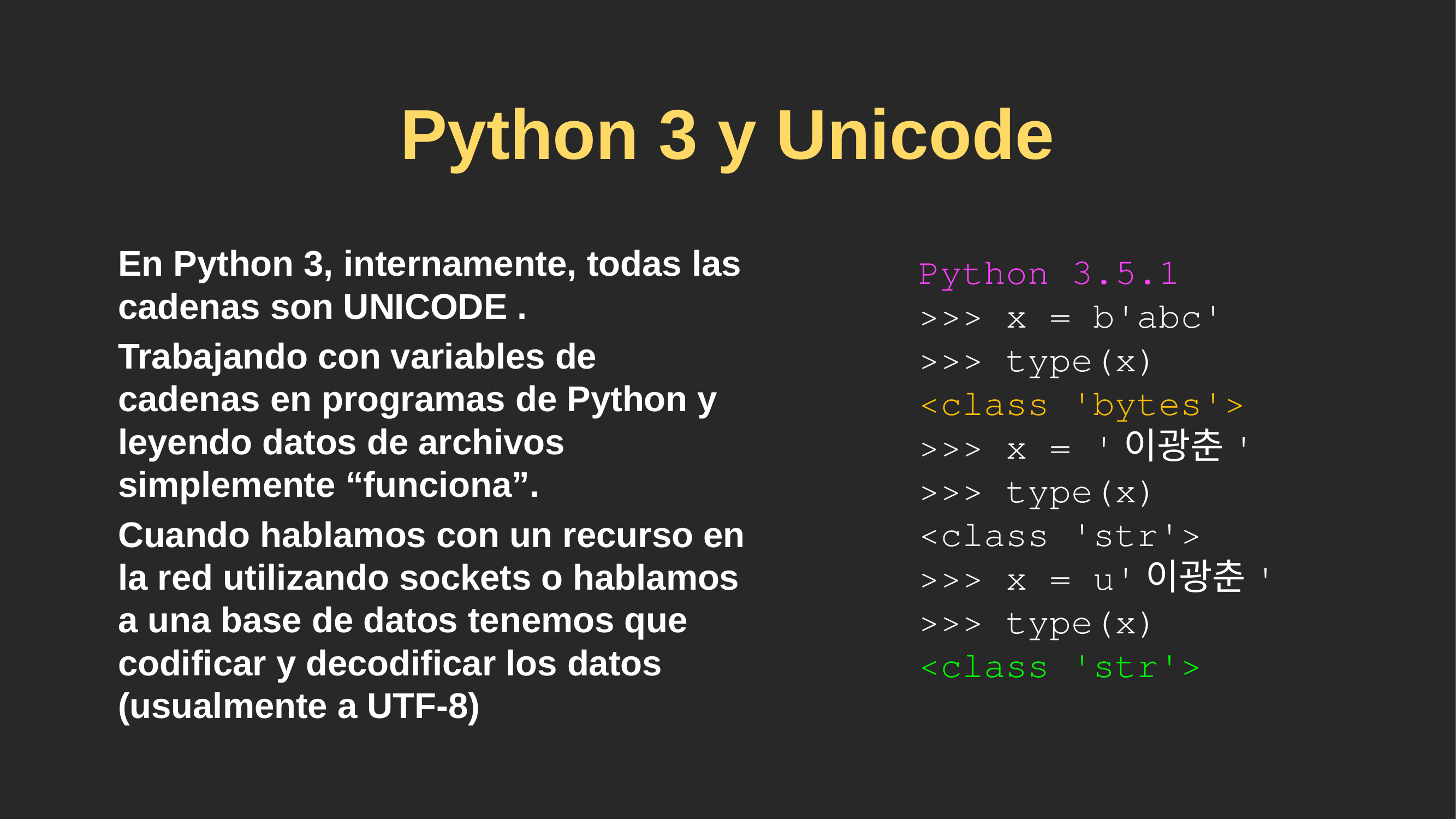

# Python 3 y Unicode
En Python 3, internamente, todas las cadenas son UNICODE .
Trabajando con variables de cadenas en programas de Python y leyendo datos de archivos simplemente “funciona”.
Cuando hablamos con un recurso en la red utilizando sockets o hablamos a una base de datos tenemos que codificar y decodificar los datos (usualmente a UTF-8)
Python 3.5.1
>>> x = b'abc'
>>> type(x)
<class 'bytes'>
>>> x = '이광춘'
>>> type(x)
<class 'str'>
>>> x = u'이광춘'
>>> type(x)
<class 'str'>